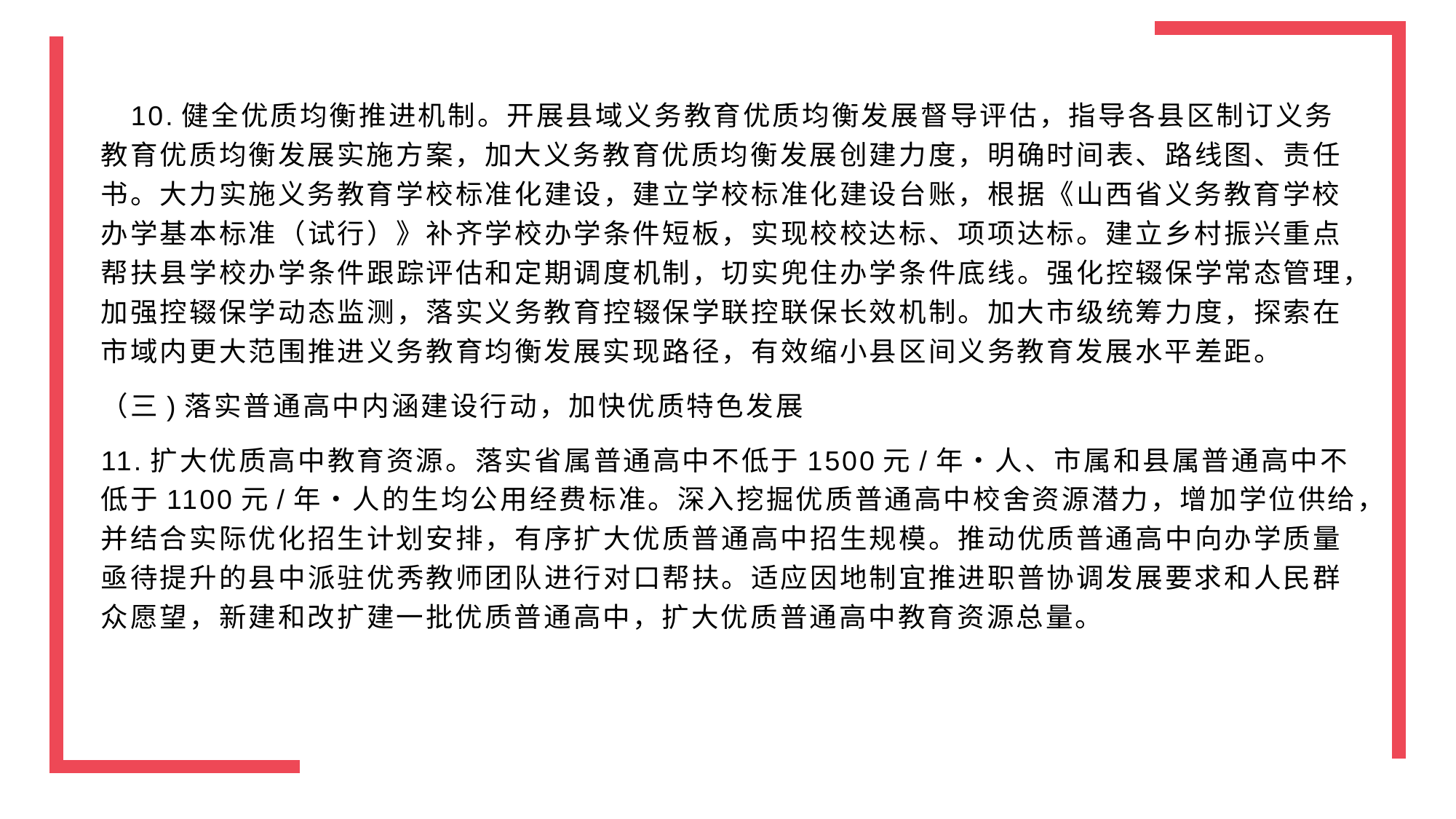

10.健全优质均衡推进机制。开展县域义务教育优质均衡发展督导评估，指导各县区制订义务教育优质均衡发展实施方案，加大义务教育优质均衡发展创建力度，明确时间表、路线图、责任书。大力实施义务教育学校标准化建设，建立学校标准化建设台账，根据《山西省义务教育学校办学基本标准（试行）》补齐学校办学条件短板，实现校校达标、项项达标。建立乡村振兴重点帮扶县学校办学条件跟踪评估和定期调度机制，切实兜住办学条件底线。强化控辍保学常态管理，加强控辍保学动态监测，落实义务教育控辍保学联控联保长效机制。加大市级统筹力度，探索在市域内更大范围推进义务教育均衡发展实现路径，有效缩小县区间义务教育发展水平差距。
（三)落实普通高中内涵建设行动，加快优质特色发展
11.扩大优质高中教育资源。落实省属普通高中不低于1500元/年・人、市属和县属普通高中不低于1100元/年・人的生均公用经费标准。深入挖掘优质普通高中校舍资源潜力，增加学位供给，并结合实际优化招生计划安排，有序扩大优质普通高中招生规模。推动优质普通高中向办学质量亟待提升的县中派驻优秀教师团队进行对口帮扶。适应因地制宜推进职普协调发展要求和人民群众愿望，新建和改扩建一批优质普通高中，扩大优质普通高中教育资源总量。